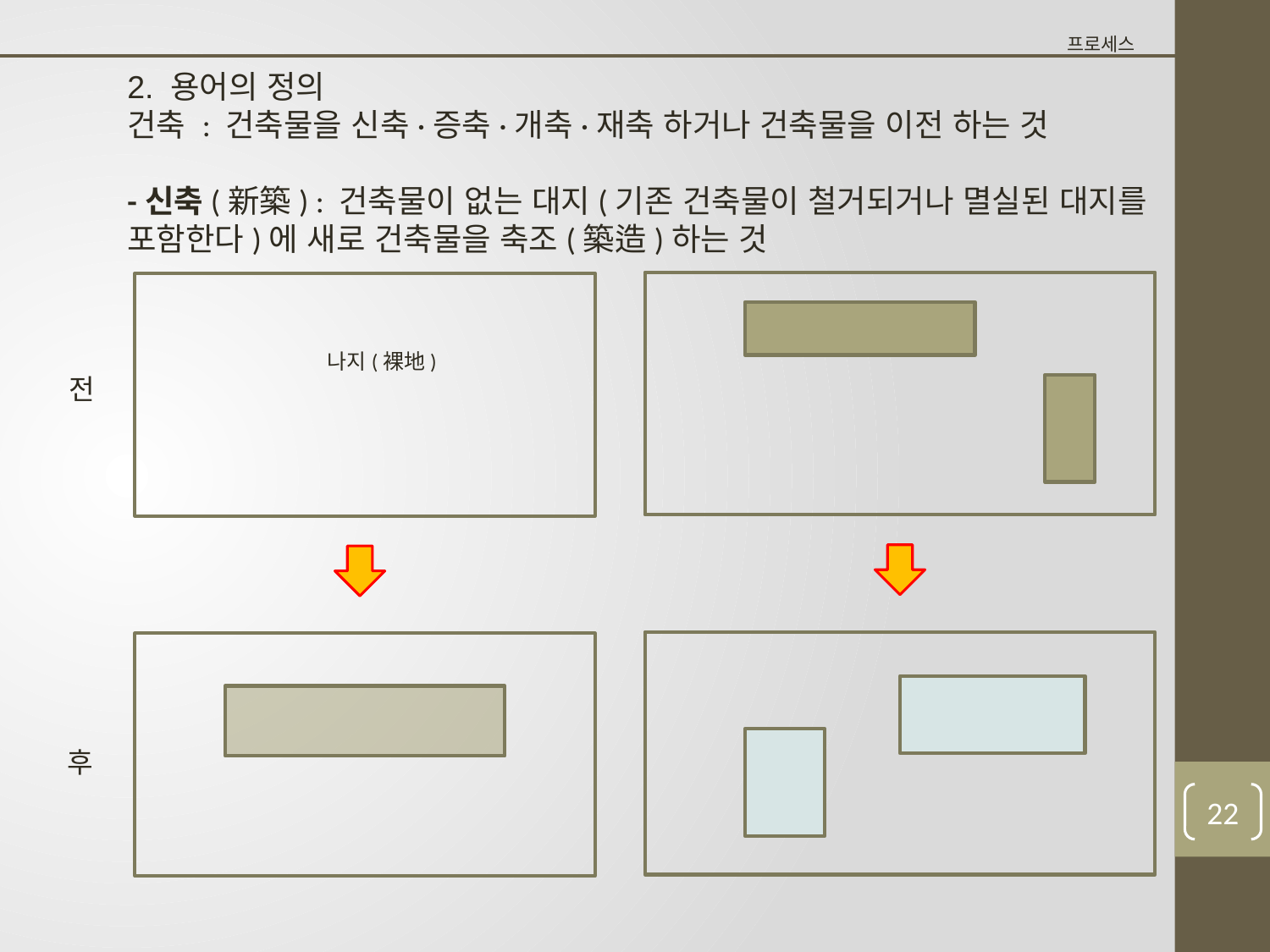

프로세스
2. 용어의 정의
건축 : 건축물을 신축·증축·개축·재축 하거나 건축물을 이전 하는 것

-신축(新築) : 건축물이 없는 대지(기존 건축물이 철거되거나 멸실된 대지를 포함한다)에 새로 건축물을 축조(築造)하는 것

나지(裸地)
전

후
22